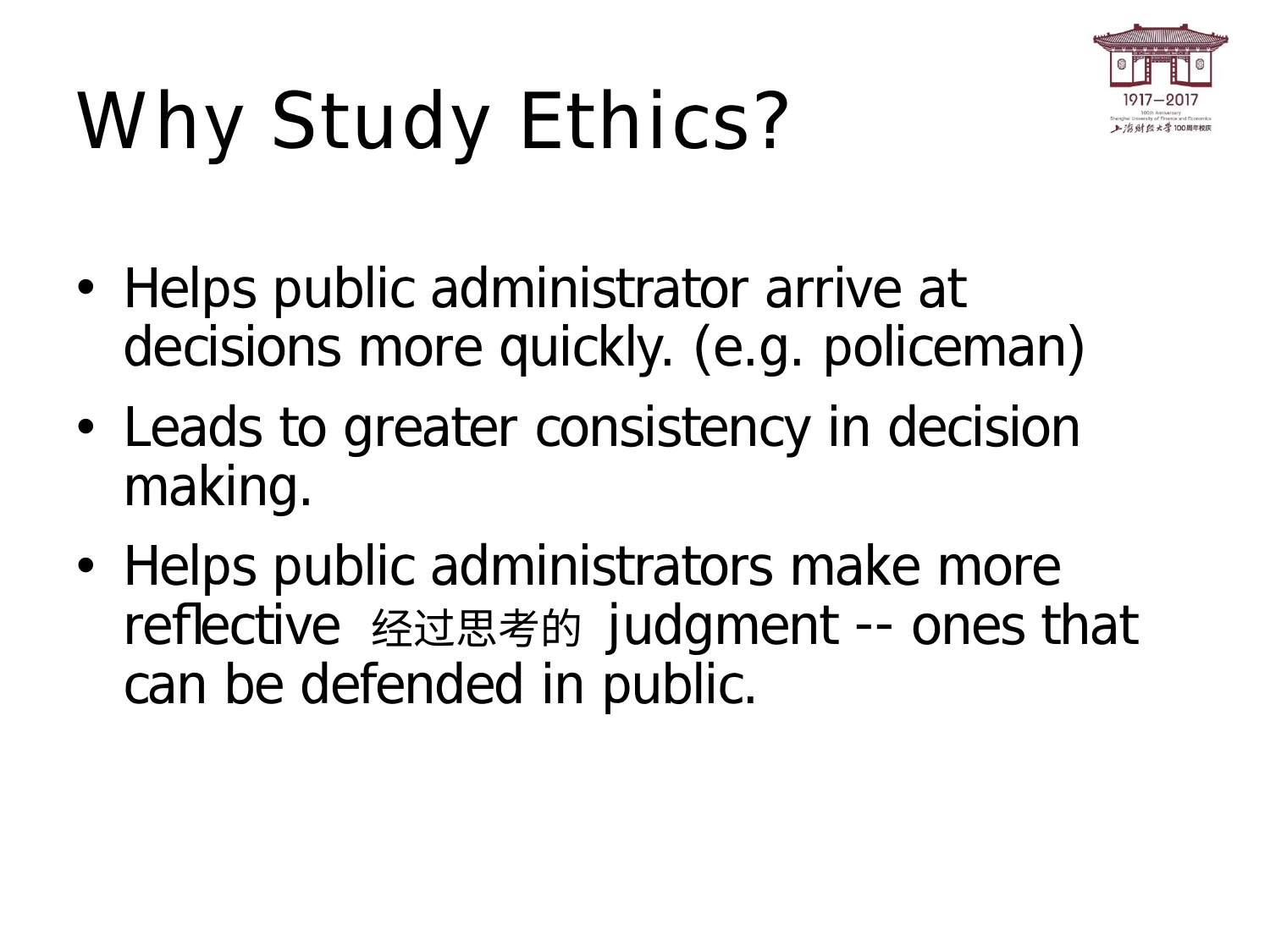

# Why Study Ethics?
Helps public administrator arrive at decisions more quickly. (e.g. policeman)
Leads to greater consistency in decision making.
Helps public administrators make more reflective 经过思考的 judgment -- ones that can be defended in public.